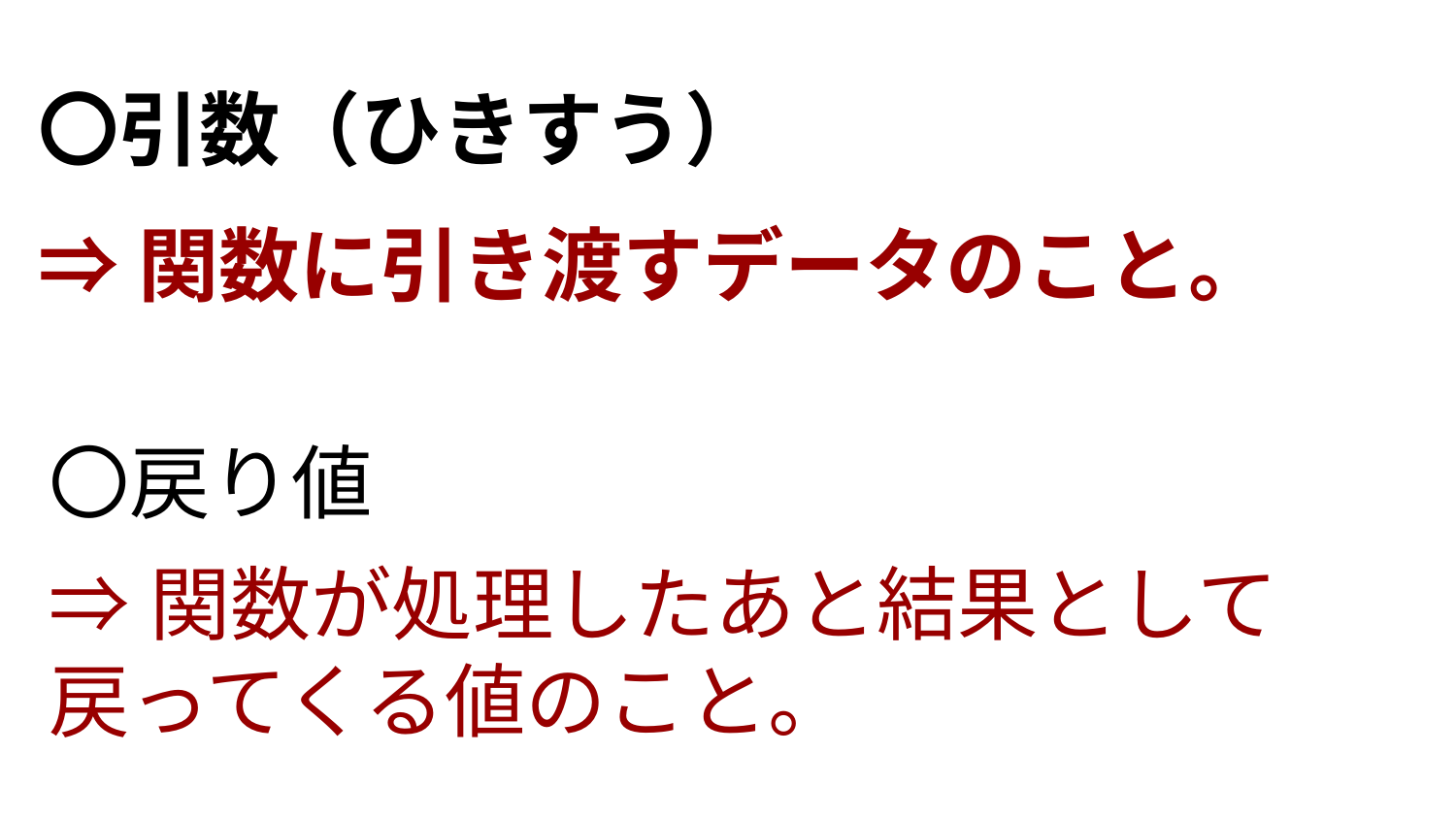

〇引数（ひきすう）
⇒関数に引き渡すデータのこと。

〇戻り値
⇒関数が処理したあと結果として戻ってくる値のこと。